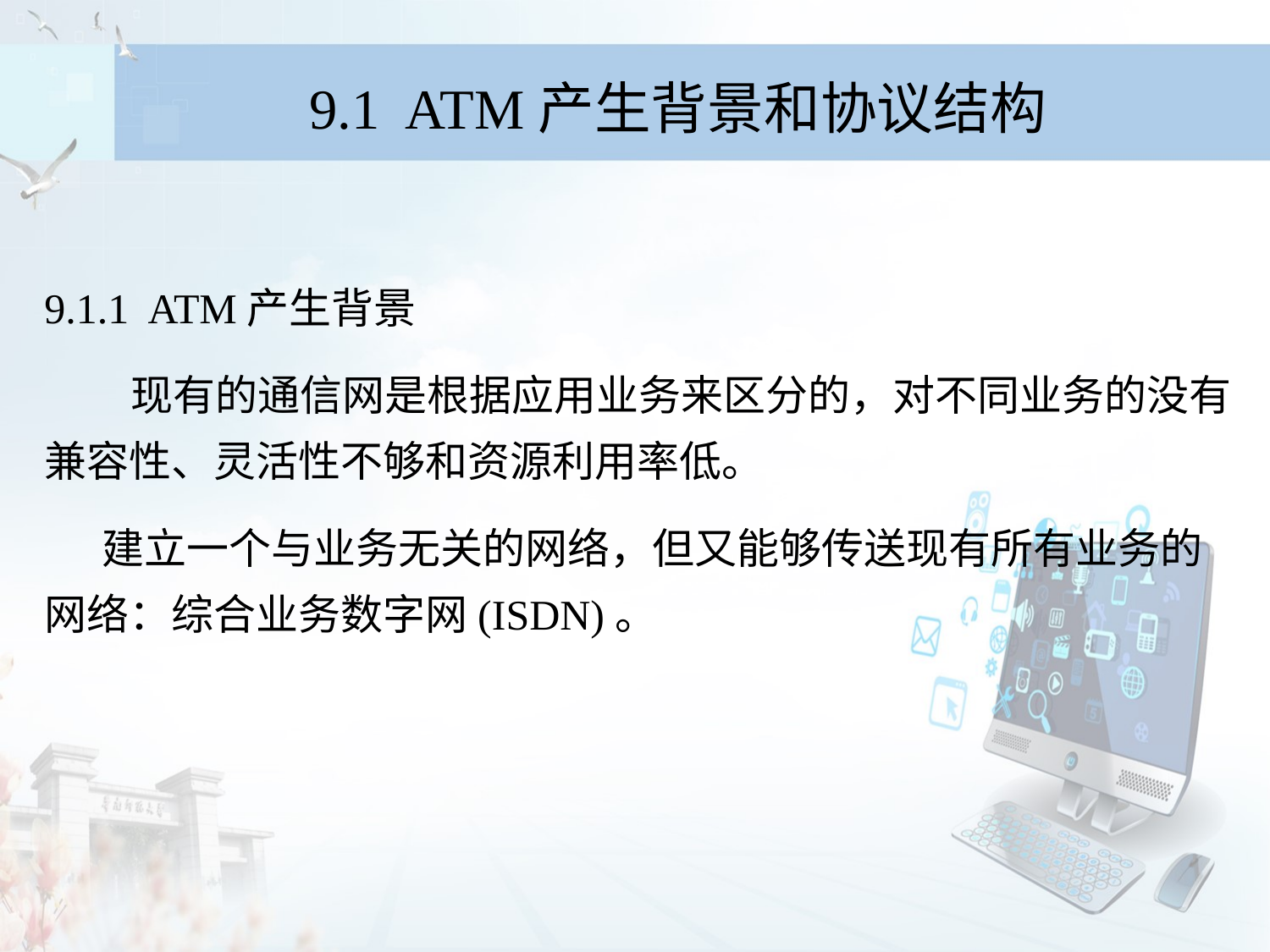

9.1  ATM产生背景和协议结构
9.1.1  ATM产生背景
        现有的通信网是根据应用业务来区分的，对不同业务的没有兼容性、灵活性不够和资源利用率低。
     建立一个与业务无关的网络，但又能够传送现有所有业务的网络：综合业务数字网(ISDN)。